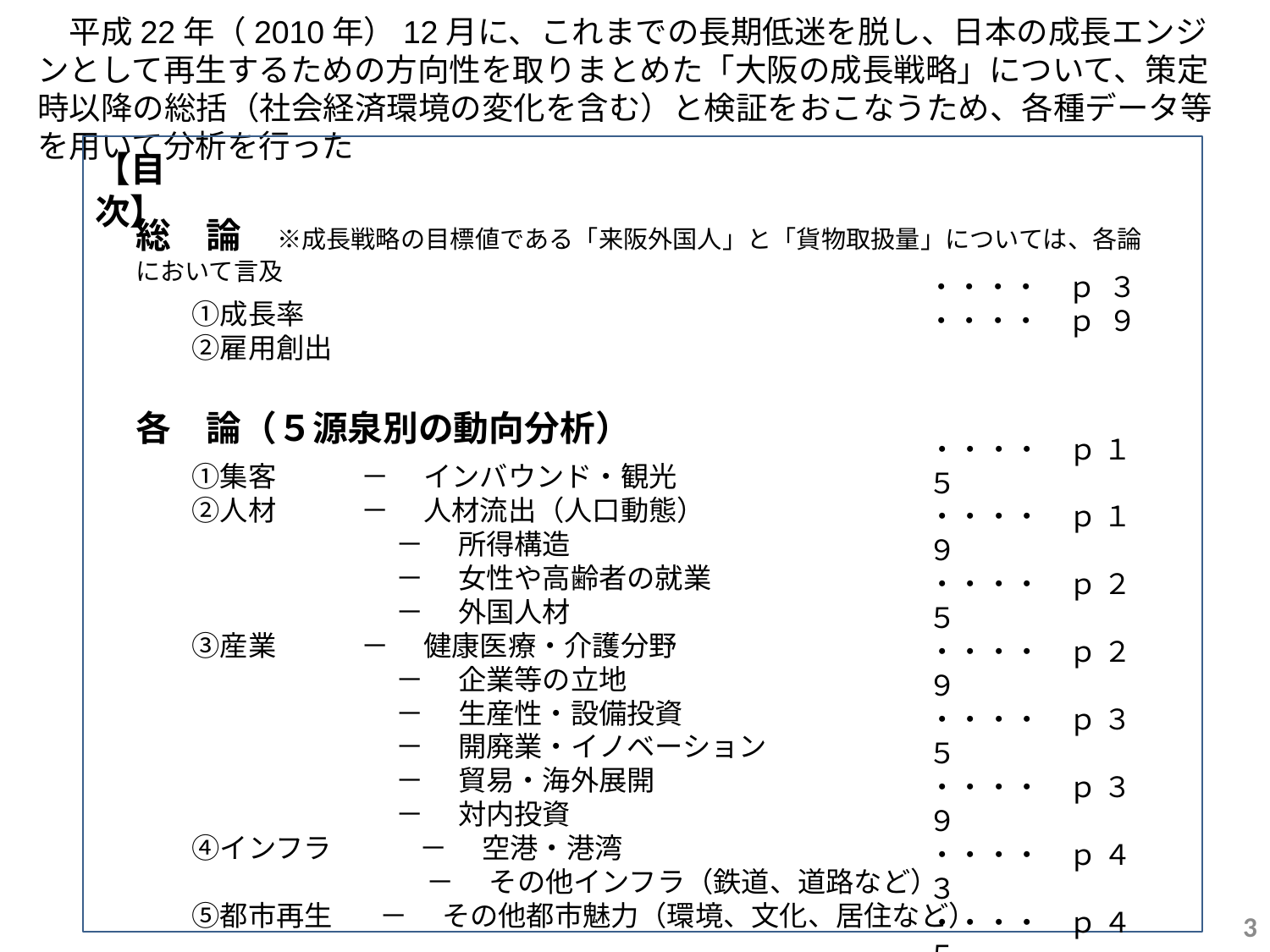

平成22年（2010年）12月に、これまでの長期低迷を脱し、日本の成長エンジンとして再生するための方向性を取りまとめた「大阪の成長戦略」について、策定時以降の総括（社会経済環境の変化を含む）と検証をおこなうため、各種データ等を用いて分析を行った

【目次】
総　論　※成長戦略の目標値である「来阪外国人」と「貨物取扱量」については、各論において言及
　　①成長率
　　②雇用創出

各　論（５源泉別の動向分析）
　　①集客　         －　 インバウンド・観光
　　②人材　         －　 人材流出（人口動態）
　　　　　　　          －　 所得構造
　　　　　　　          －　 女性や高齢者の就業
　　　　　　 　         －　 外国人材
　　③産業　         －　 健康医療・介護分野
　　　　　　　          －　 企業等の立地
　　　　　　　          －　 生産性・設備投資
　　　　　　　          －　 開廃業・イノベーション
　　　　　　          　－ 　貿易・海外展開
　　　　　　　          －　 対内投資
　　④インフラ　 　    －　 空港・港湾
　　　　　　　　   　   －　 その他インフラ（鉄道、道路など）
　　⑤都市再生　   －　 その他都市魅力（環境、文化、居住など）
・・・・　ｐ  ３
・・・・　ｐ  ９
・・・・　ｐ １５
・・・・　ｐ １９
・・・・　ｐ ２５
・・・・　ｐ ２９
・・・・　ｐ ３５
・・・・　ｐ ３９
・・・・　ｐ ４３
・・・・　ｐ ４５
・・・・　ｐ ４９
・・・・　ｐ ５５
・・・・　ｐ ６１
・・・・　ｐ ６５
・・・・　ｐ ６９
・・・・　ｐ ７１

3